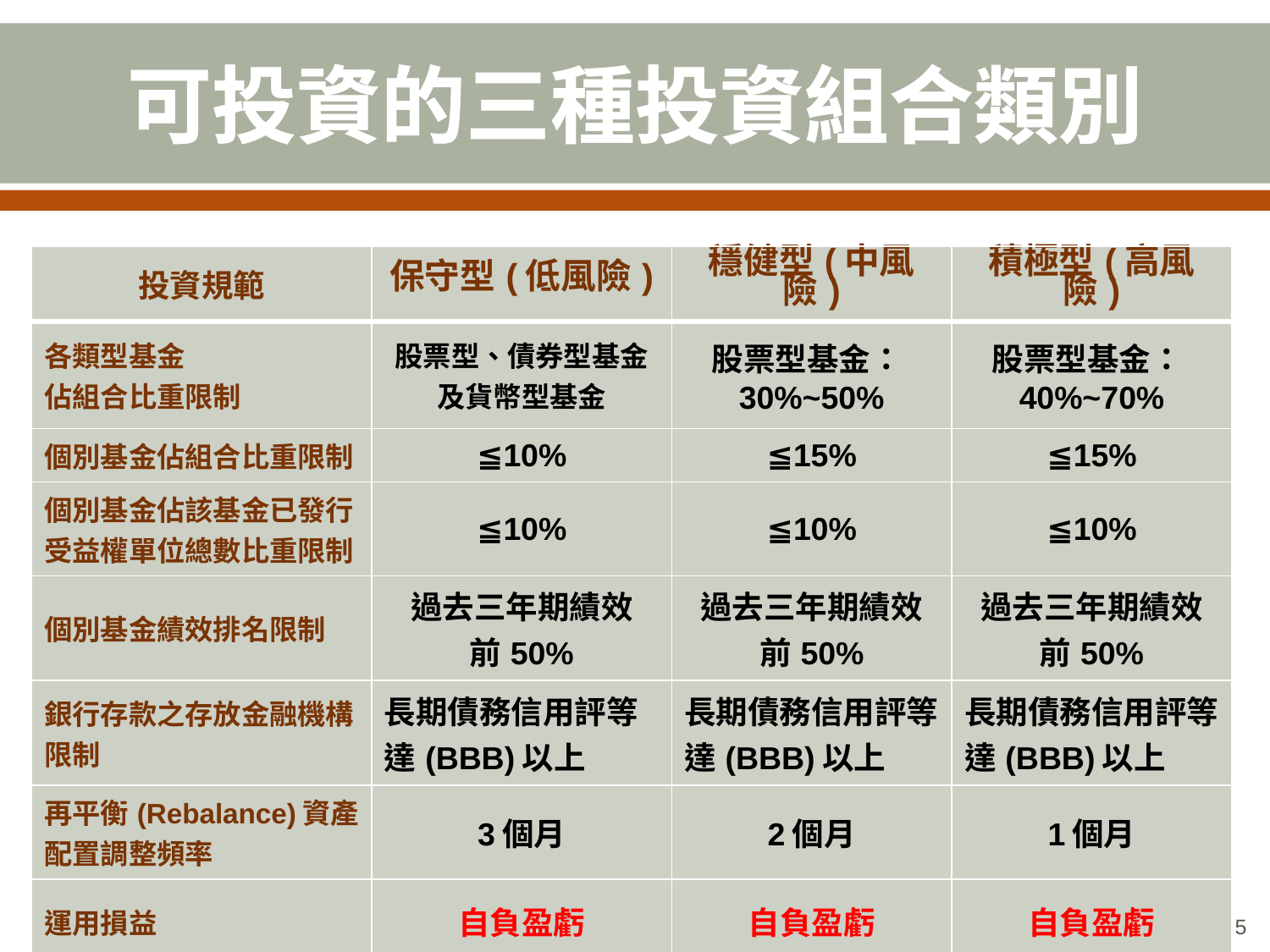

# 可投資的三種投資組合類別
| 投資規範 | 保守型(低風險) | 穩健型(中風險) | 積極型(高風險) |
| --- | --- | --- | --- |
| 各類型基金 佔組合比重限制 | 股票型、債券型基金 及貨幣型基金 | 股票型基金：30%~50% | 股票型基金：40%~70% |
| 個別基金佔組合比重限制 | ≦10% | ≦15% | ≦15% |
| 個別基金佔該基金已發行受益權單位總數比重限制 | ≦10% | ≦10% | ≦10% |
| 個別基金績效排名限制 | 過去三年期績效 前50% | 過去三年期績效 前50% | 過去三年期績效 前50% |
| 銀行存款之存放金融機構限制 | 長期債務信用評等達(BBB)以上 | 長期債務信用評等達(BBB)以上 | 長期債務信用評等達(BBB)以上 |
| 再平衡(Rebalance)資產配置調整頻率 | 3個月 | 2個月 | 1個月 |
| 運用損益 | 自負盈虧 | 自負盈虧 | 自負盈虧 |
5